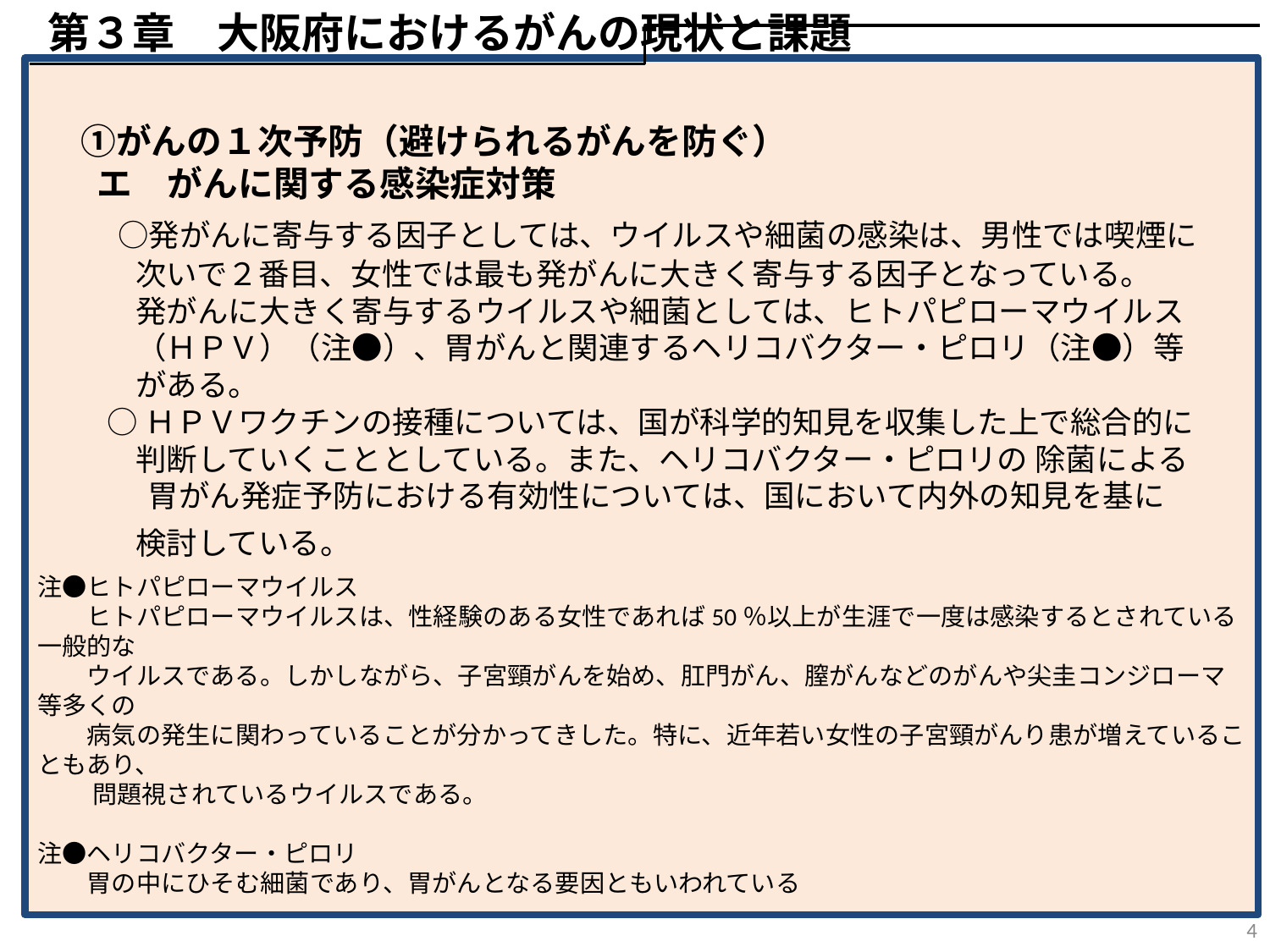

第３章　大阪府におけるがんの現状と課題

　 ①がんの１次予防（避けられるがんを防ぐ）
　   エ　がんに関する感染症対策
　    ○発がんに寄与する因子としては、ウイルスや細菌の感染は、男性では喫煙に
             次いで２番目、女性では最も発がんに大きく寄与する因子となっている。
             発がんに大きく寄与するウイルスや細菌としては、ヒトパピローマウイルス
             （ＨＰＶ）（注●）、胃がんと関連するヘリコバクター・ピロリ（注●）等
             がある。
          ○ＨＰＶワクチンの接種については、国が科学的知見を収集した上で総合的に
             判断していくこととしている。また、ヘリコバクター・ピロリの 除菌による
　　       胃がん発症予防における有効性については、国において内外の知見を基に
             検討している。
注●ヒトパピローマウイルス
　　ヒトパピローマウイルスは、性経験のある女性であれば50％以上が生涯で一度は感染するとされている一般的な
　　ウイルスである。しかしながら、子宮頸がんを始め、肛門がん、膣がんなどのがんや尖圭コンジローマ等多くの
　　病気の発生に関わっていることが分かってきした。特に、近年若い女性の子宮頸がんり患が増えていることもあり、
　　 問題視されているウイルスである。

注●ヘリコバクター・ピロリ
　　胃の中にひそむ細菌であり、胃がんとなる要因ともいわれている

4